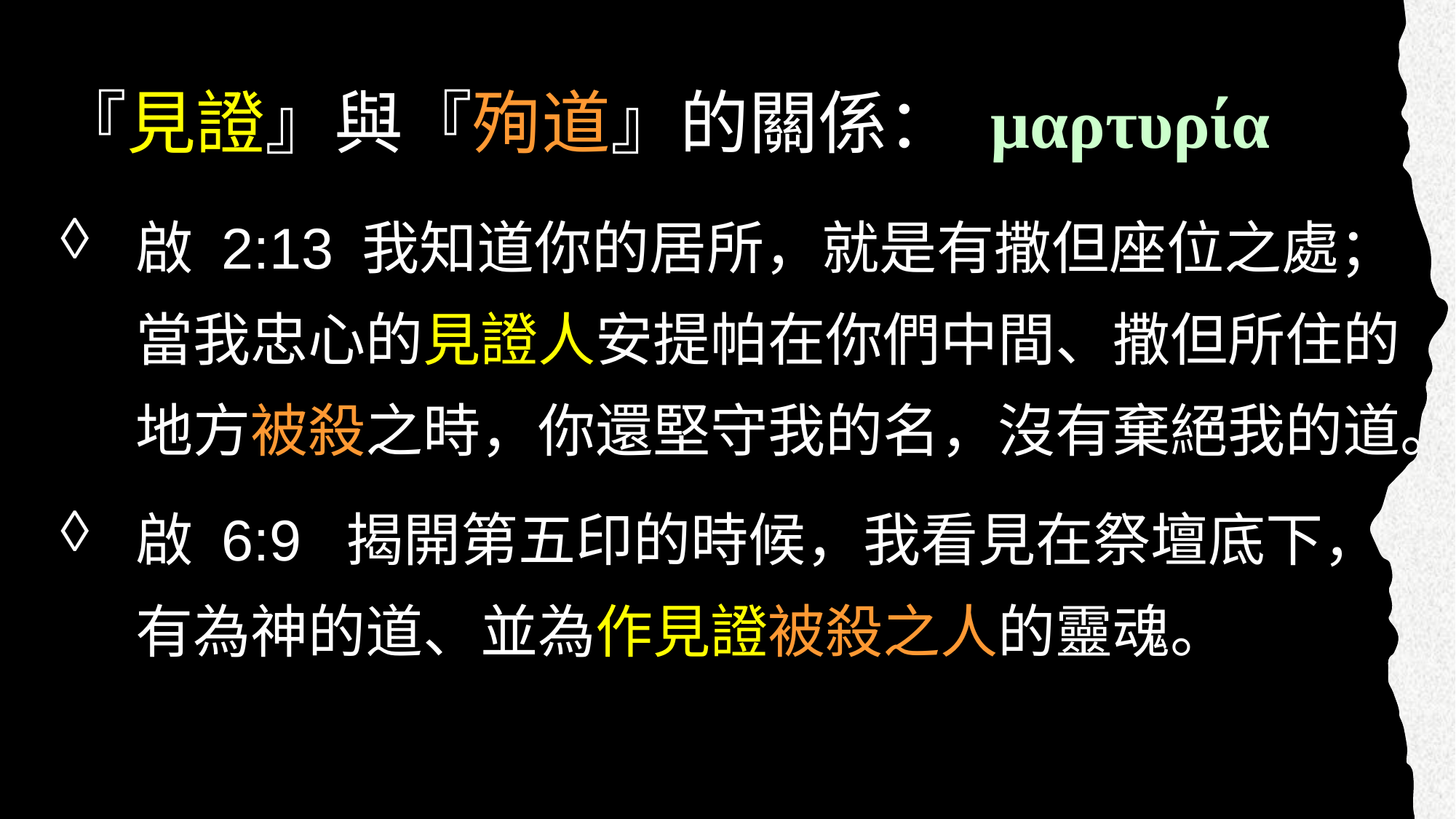

『見證』與『殉道』的關係： μαρτυρία
啟 2:13 我知道你的居所，就是有撒但座位之處；當我忠心的見證人安提帕在你們中間、撒但所住的地方被殺之時，你還堅守我的名，沒有棄絕我的道。
啟 6:9  揭開第五印的時候，我看見在祭壇底下，有為神的道、並為作見證被殺之人的靈魂。